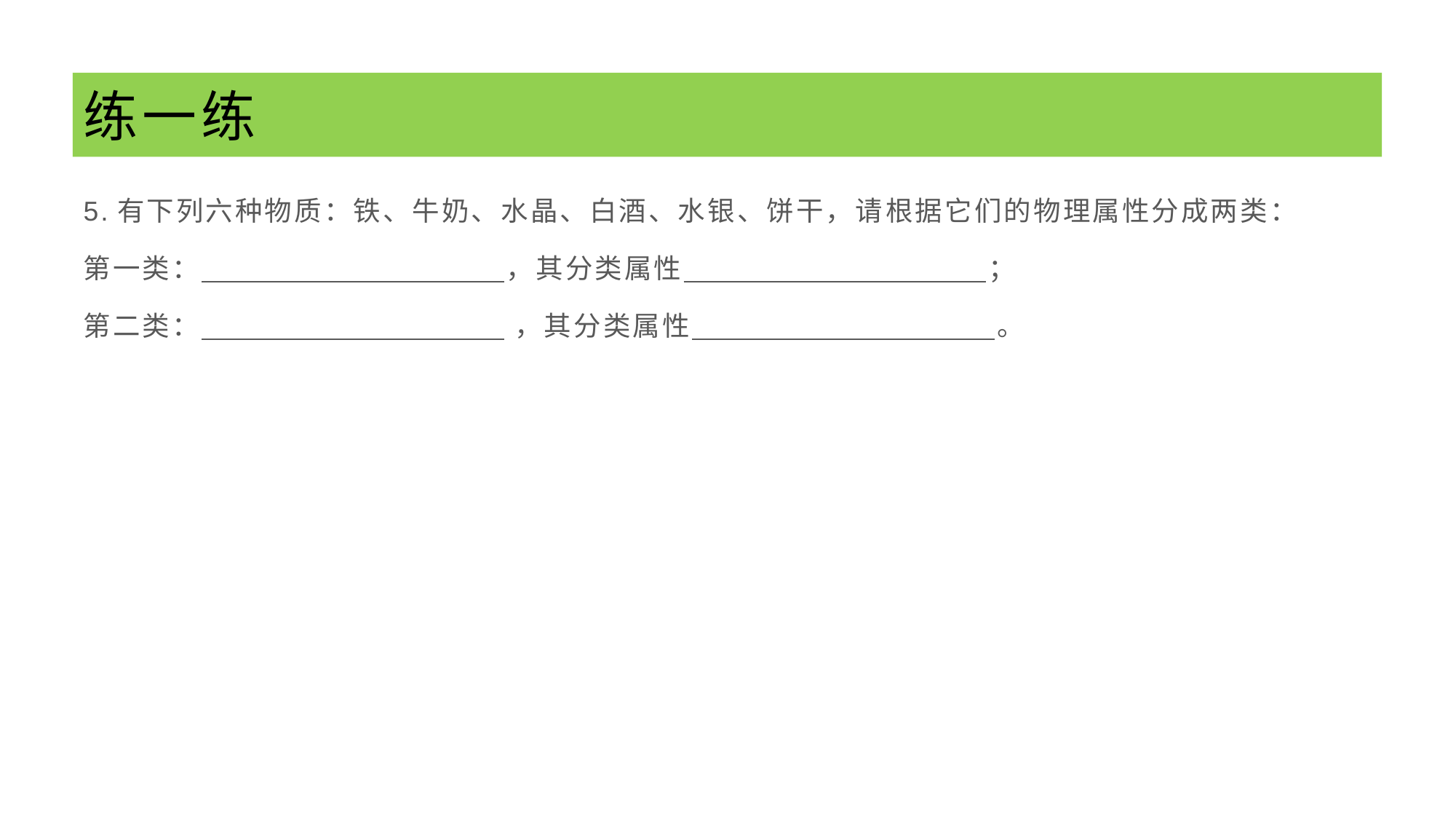

# 练一练
5.有下列六种物质：铁、牛奶、水晶、白酒、水银、饼干，请根据它们的物理属性分成两类：
第一类：                                    ，其分类属性                                    ；
第二类：                                     ，其分类属性                                    。